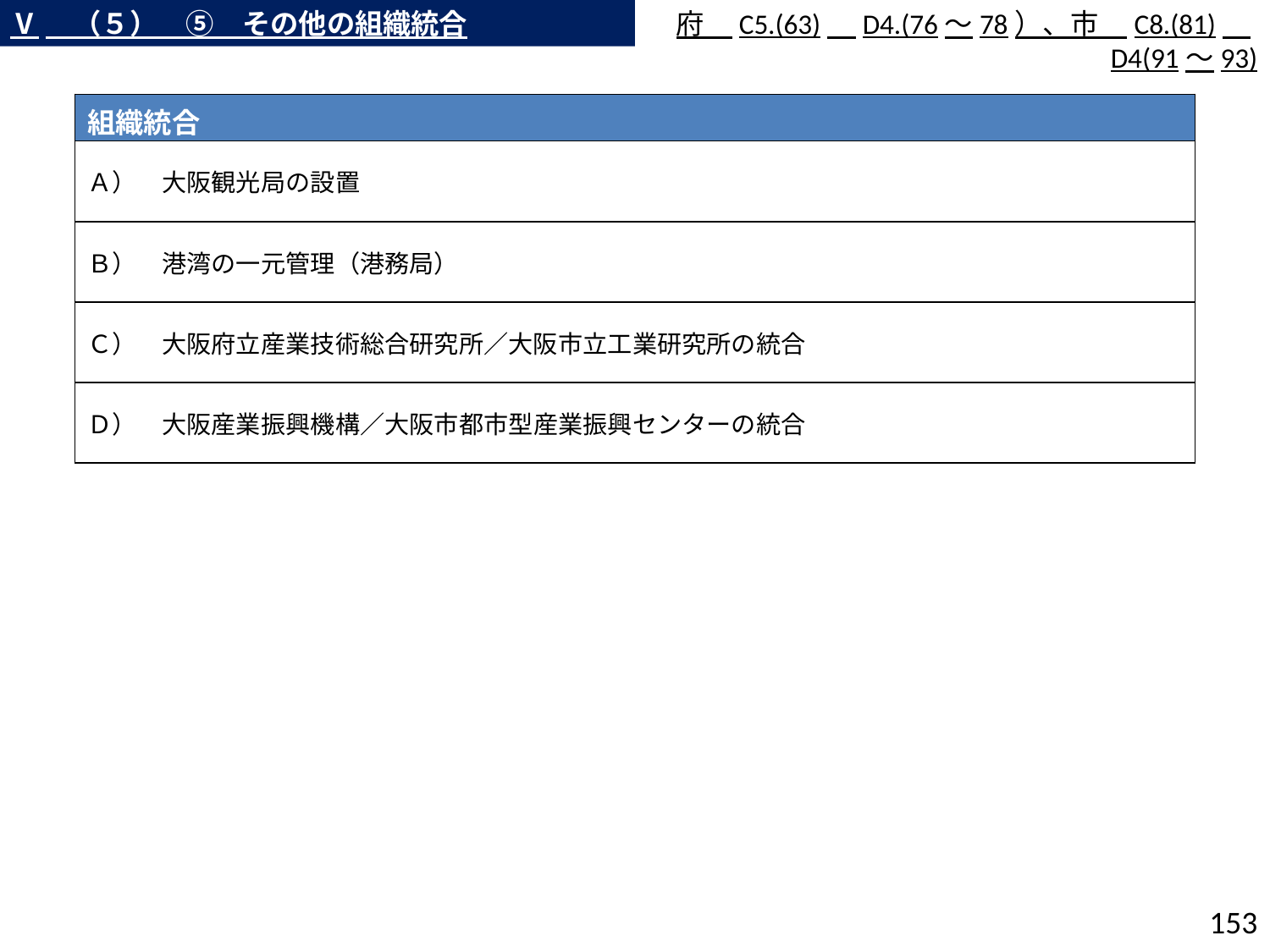

Ⅴ　（５）　⑤　その他の組織統合
府　C5.(63)　D4.(76～78）、市　C8.(81)　D4(91～93)
| 組織統合 |
| --- |
| Ａ）　大阪観光局の設置 |
| Ｂ）　港湾の一元管理（港務局） |
| Ｃ）　大阪府立産業技術総合研究所／大阪市立工業研究所の統合 |
| Ｄ）　大阪産業振興機構／大阪市都市型産業振興センターの統合 |
153